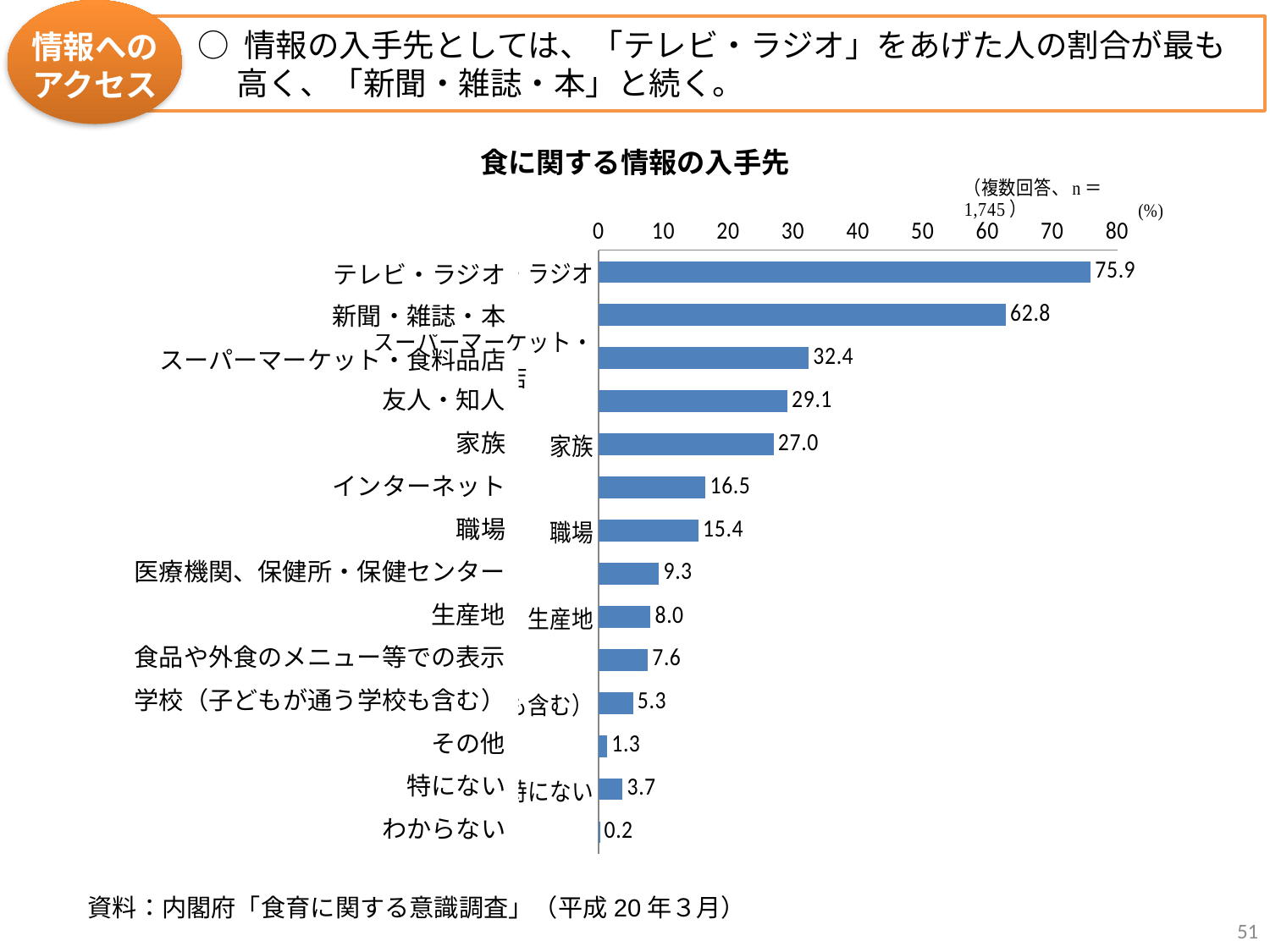

○ 情報の入手先としては、「テレビ・ラジオ」をあげた人の割合が最も
　 高く、「新聞・雑誌・本」と続く。
情報への
アクセス
食に関する情報の入手先

### Chart

| Category | 総数（N=1,745人) |
|---|---|
| テレビ・ラジオ | 75.9 |
| 新聞・雑誌・本 | 62.8 |
| スーパーマーケット・
食料品店 | 32.4 |
| 友人・知人 | 29.1 |
| 家族 | 27.0 |
| インターネット | 16.5 |
| 職場 | 15.4 |
| 医療機関、保健所・保健センター | 9.3 |
| 生産地 | 8.0 |
| 食品や外食のメニュー等での表示 | 7.6 |
| 学校（子どもが通う学校も含む） | 5.3 |
| その他 | 1.3 |
| 特にない | 3.7 |
| わからない | 0.2 |
テレビ・ラジオ
新聞・雑誌・本
スーパーマーケット・食料品店
友人・知人
家族
インターネット
職場
医療機関、保健所・保健センター
生産地
食品や外食のメニュー等での表示
学校（子どもが通う学校も含む）
その他
特にない
わからない
資料：内閣府「食育に関する意識調査」（平成20年３月）
51